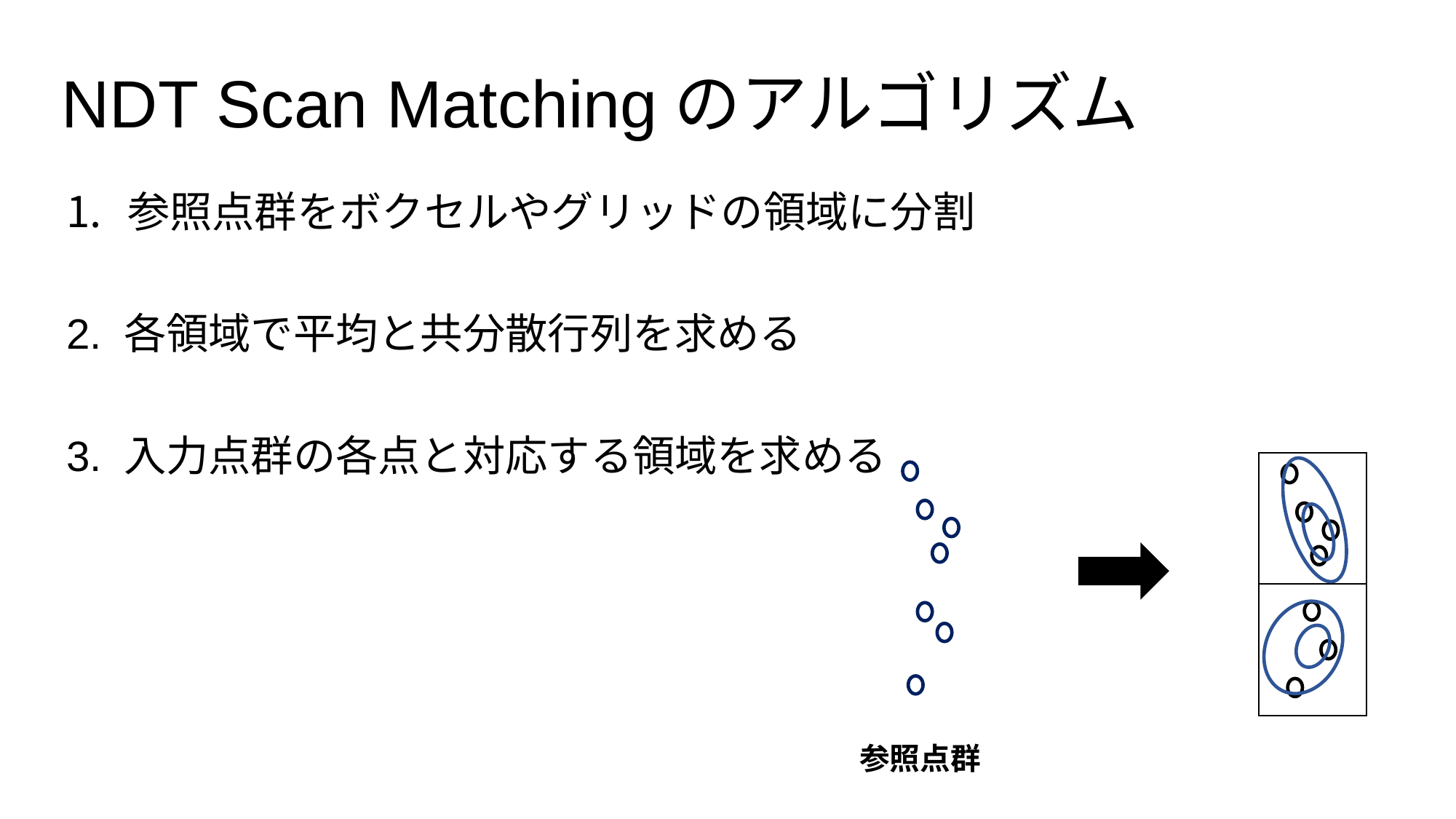

# NDT Scan Matchingのアルゴリズム
参照点群をボクセルやグリッドの領域に分割

2. 各領域で平均と共分散行列を求める

3. 入力点群の各点と対応する領域を求める

参照点群